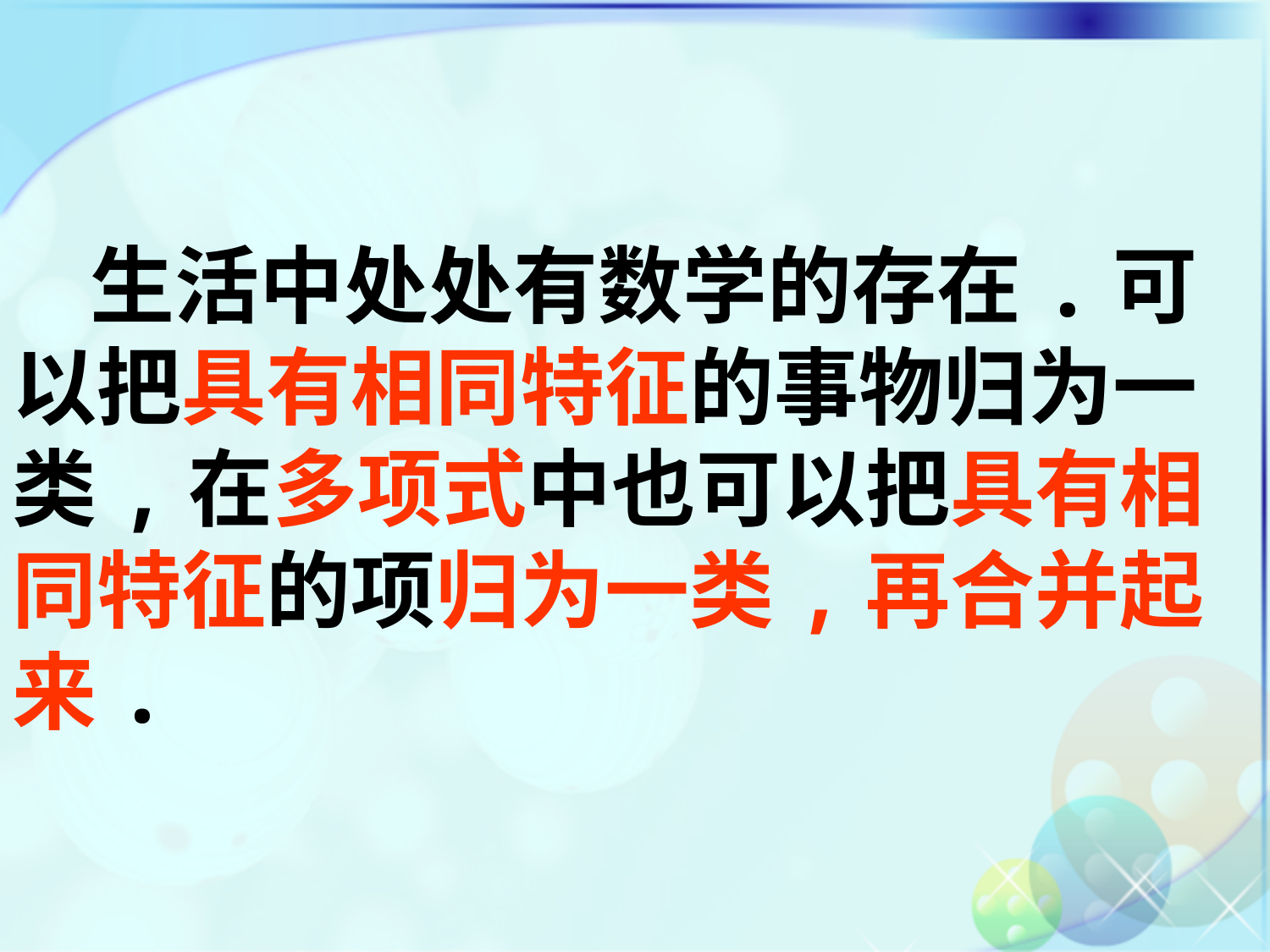

生活中处处有数学的存在.可以把具有相同特征的事物归为一类,在多项式中也可以把具有相同特征的项归为一类,再合并起来.